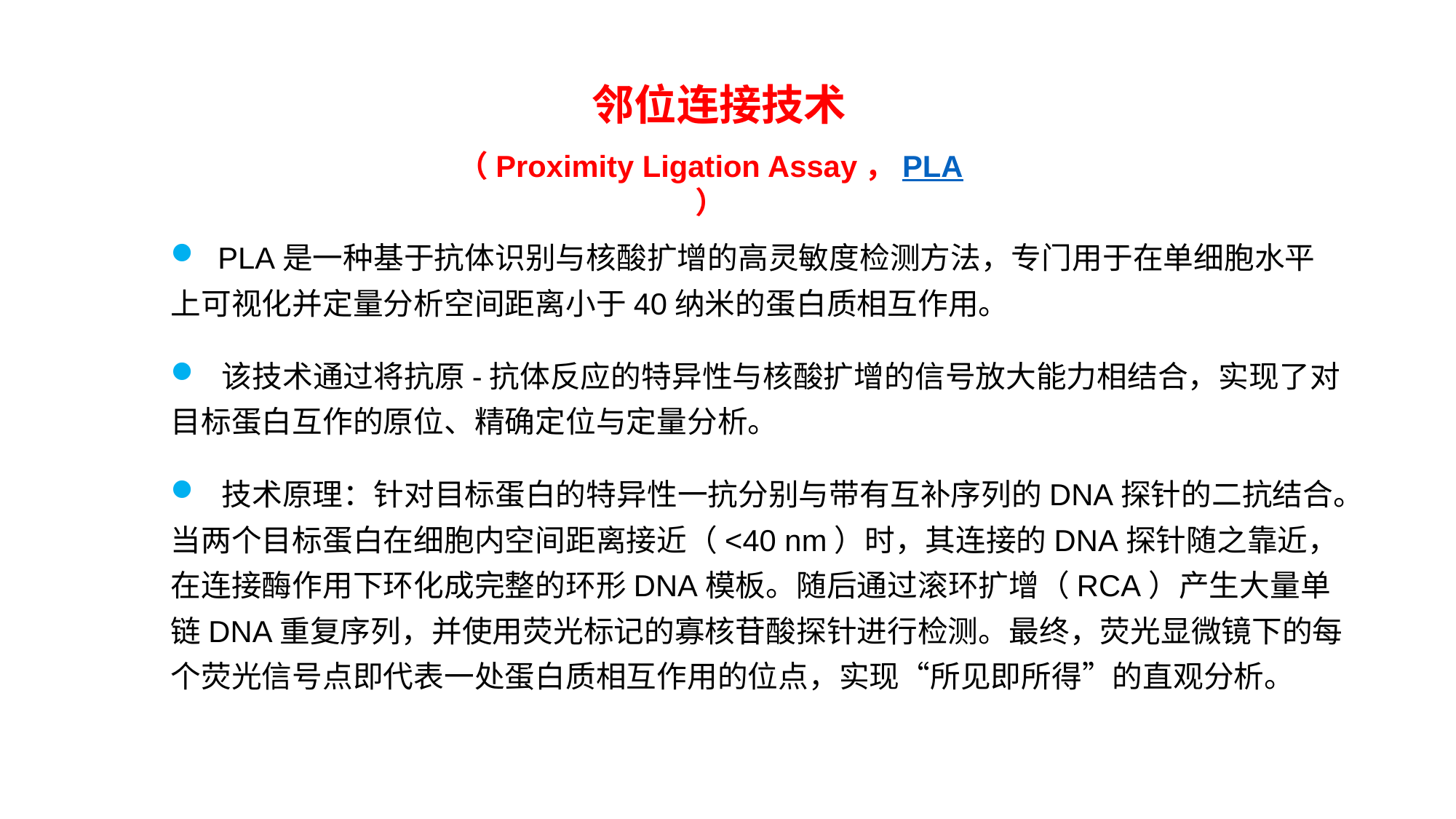

邻位连接技术
（Proximity Ligation Assay，PLA）

  PLA是一种基于抗体识别与核酸扩增的高灵敏度检测方法，专门用于在单细胞水平上可视化并定量分析空间距离小于40纳米的蛋白质相互作用。
  该技术通过将抗原-抗体反应的特异性与核酸扩增的信号放大能力相结合，实现了对目标蛋白互作的原位、精确定位与定量分析。
  技术原理：针对目标蛋白的特异性一抗分别与带有互补序列的DNA探针的二抗结合。当两个目标蛋白在细胞内空间距离接近（<40 nm）时，其连接的DNA探针随之靠近，在连接酶作用下环化成完整的环形DNA模板。随后通过滚环扩增（RCA）产生大量单链DNA重复序列，并使用荧光标记的寡核苷酸探针进行检测。最终，荧光显微镜下的每个荧光信号点即代表一处蛋白质相互作用的位点，实现“所见即所得”的直观分析。